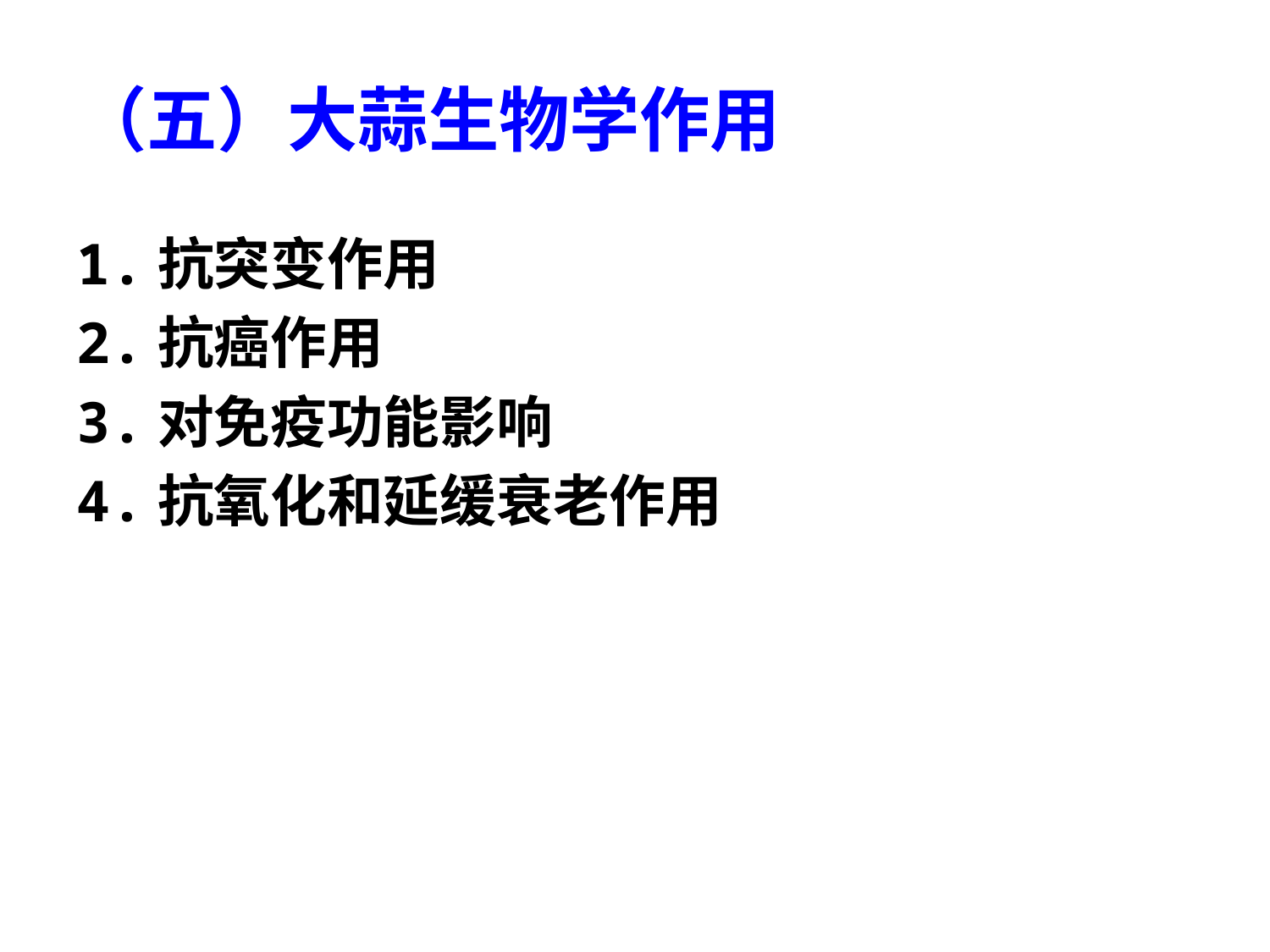

# （五）大蒜生物学作用
1.抗突变作用
2.抗癌作用
3.对免疫功能影响
4.抗氧化和延缓衰老作用